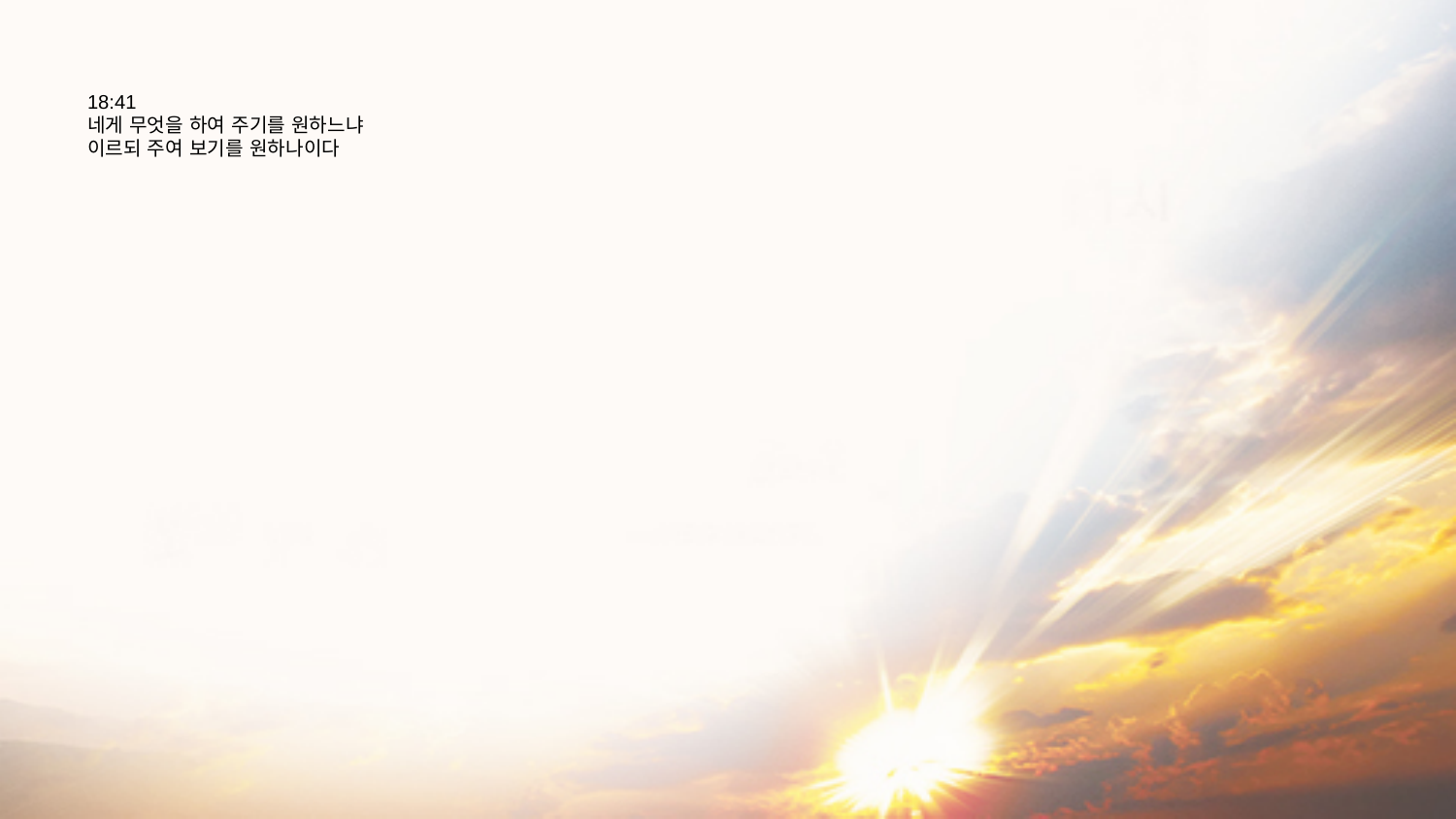

# 18:41 네게 무엇을 하여 주기를 원하느냐 이르되 주여 보기를 원하나이다